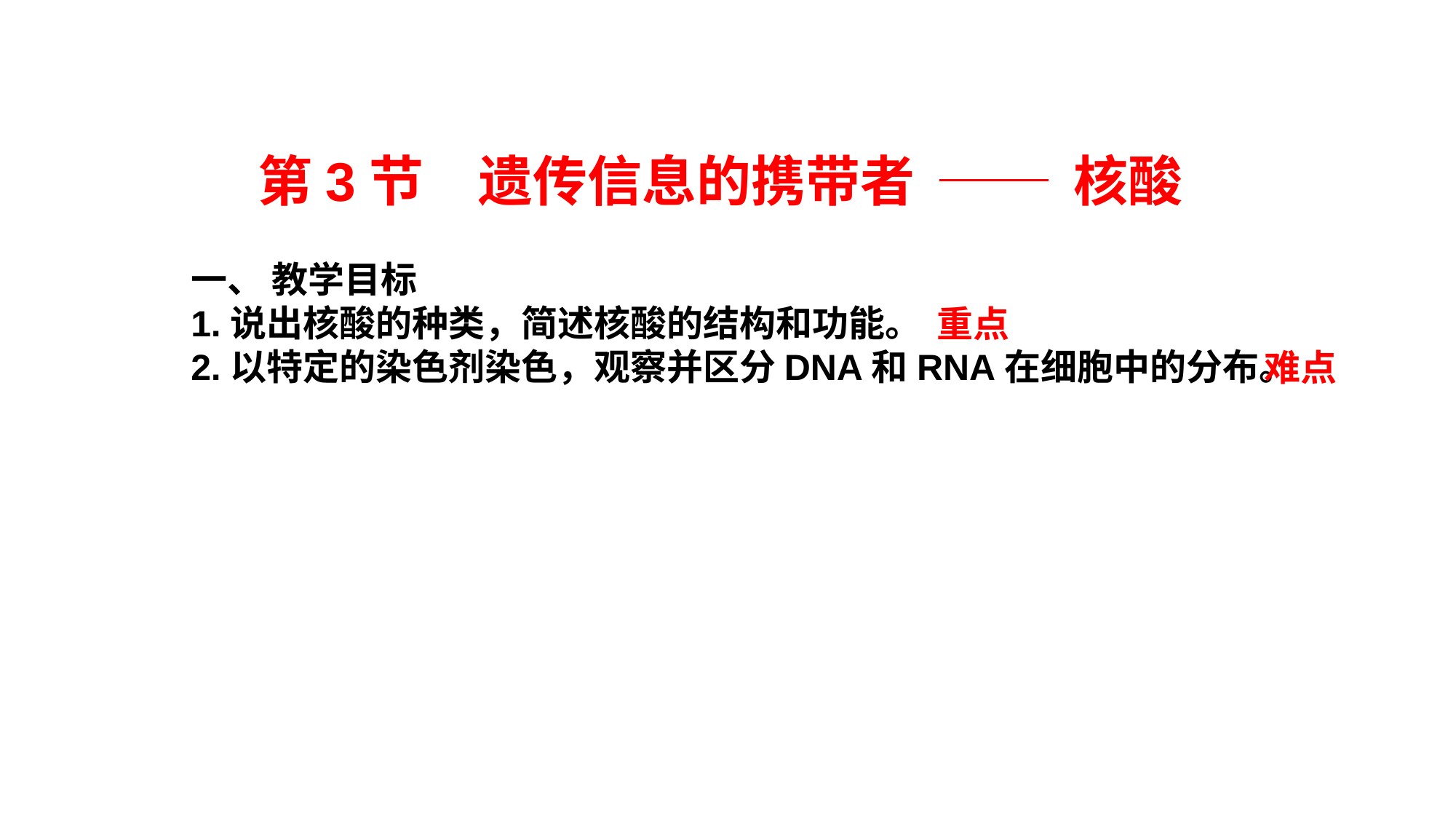

第3节　遗传信息的携带者  ──  核酸
一、 教学目标
1.说出核酸的种类，简述核酸的结构和功能。
2.以特定的染色剂染色，观察并区分DNA和RNA在细胞中的分布。
重点
难点